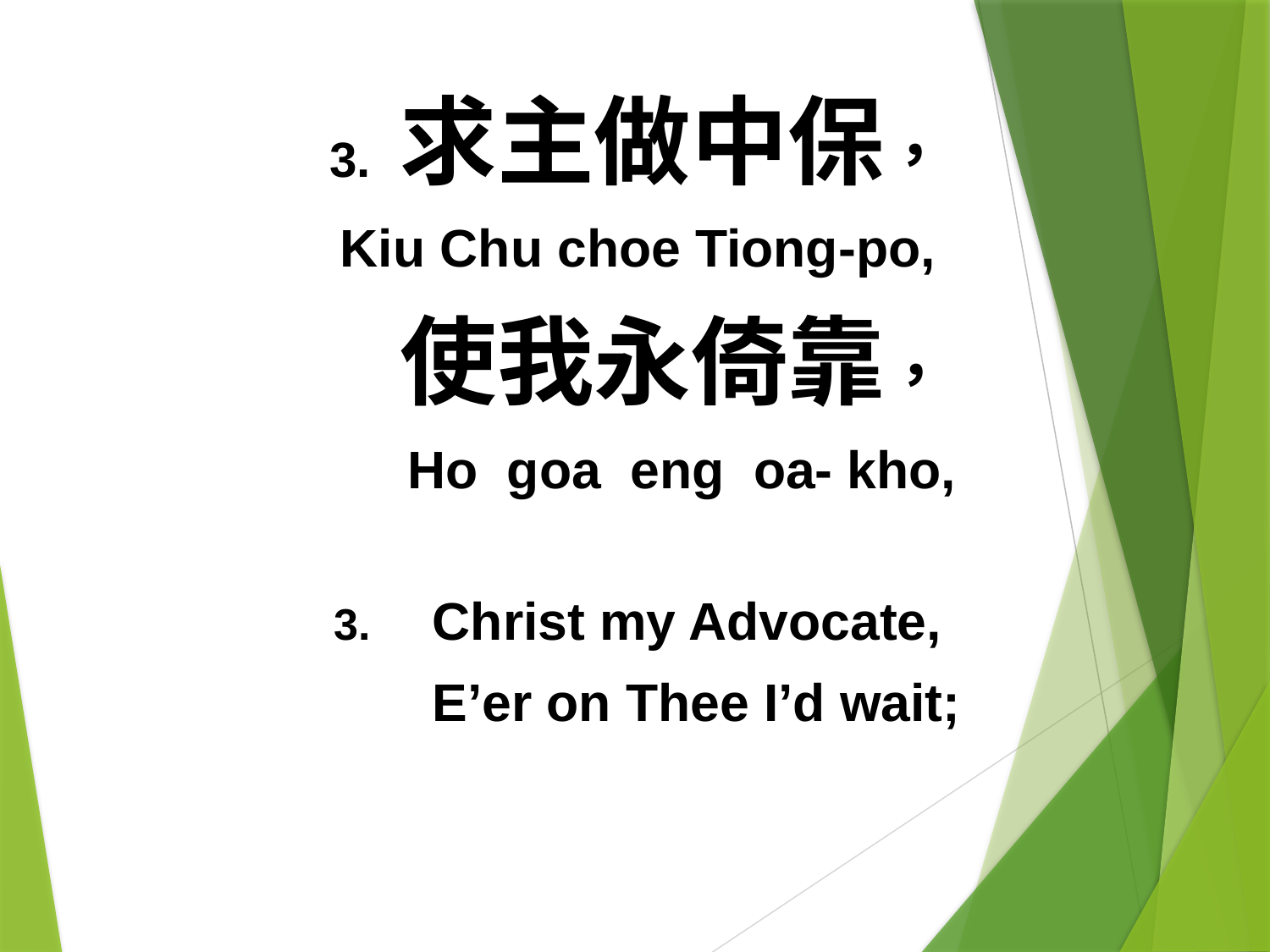

3. 求主做中保，
Kiu Chu choe Tiong-po,
  使我永倚靠，
      Ho  goa  eng  oa- kho,

3.     Christ my Advocate,
        E’er on Thee I’d wait;